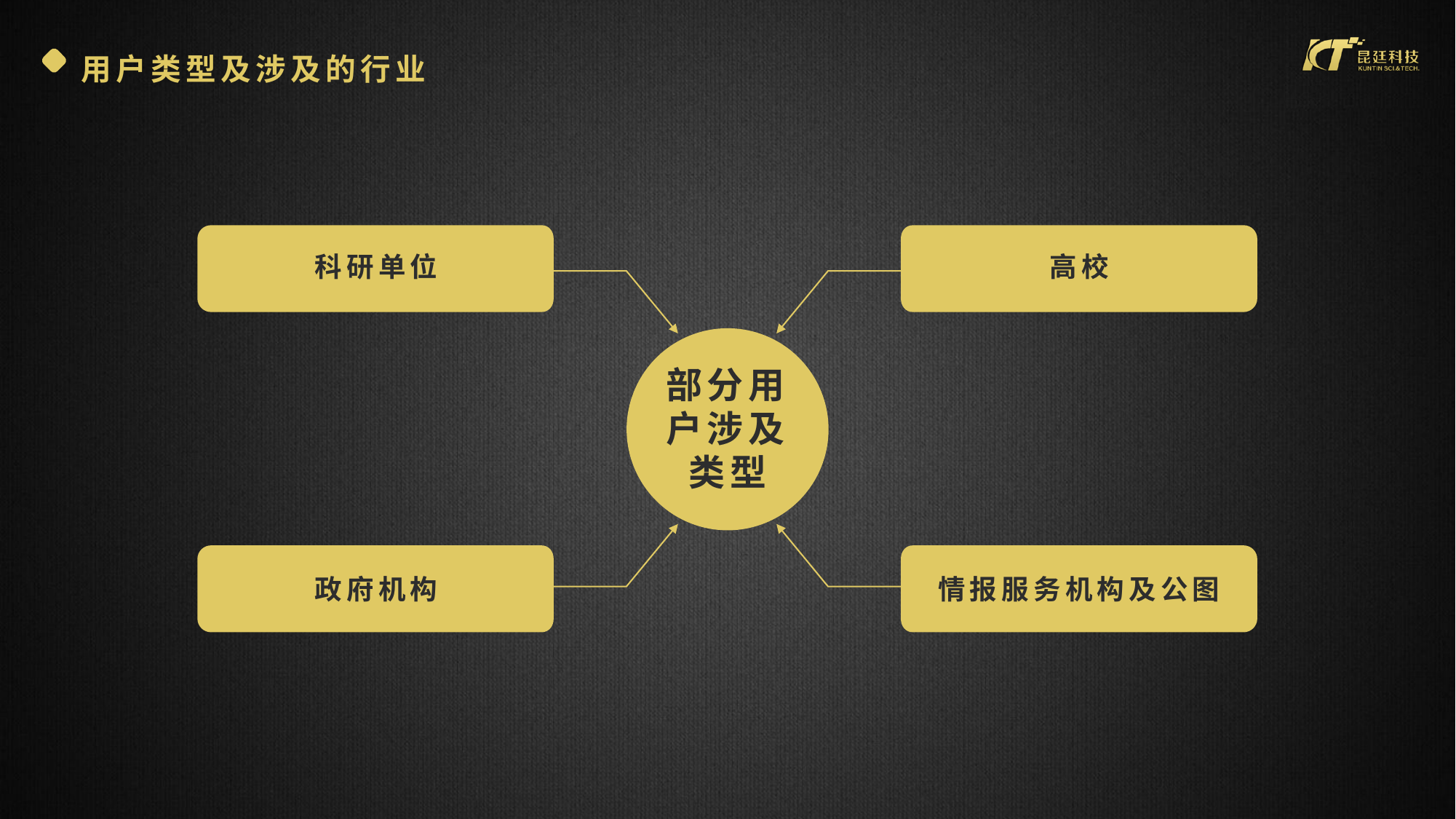

用户类型及涉及的行业

科研单位

高校

部分用户涉及类型

政府机构

情报服务机构及公图